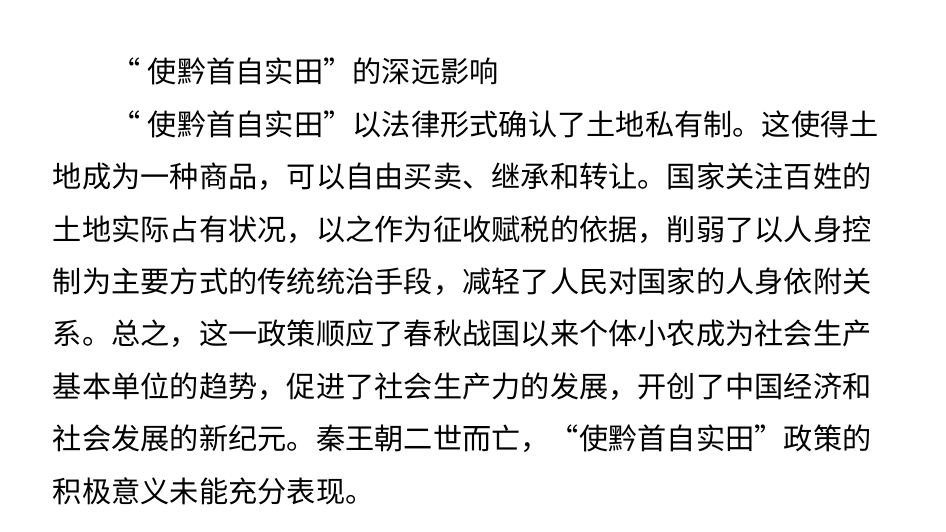

“使黔首自实田”的深远影响
“使黔首自实田”以法律形式确认了土地私有制。这使得土地成为一种商品，可以自由买卖、继承和转让。国家关注百姓的土地实际占有状况，以之作为征收赋税的依据，削弱了以人身控制为主要方式的传统统治手段，减轻了人民对国家的人身依附关系。总之，这一政策顺应了春秋战国以来个体小农成为社会生产基本单位的趋势，促进了社会生产力的发展，开创了中国经济和社会发展的新纪元。秦王朝二世而亡，“使黔首自实田”政策的积极意义未能充分表现。